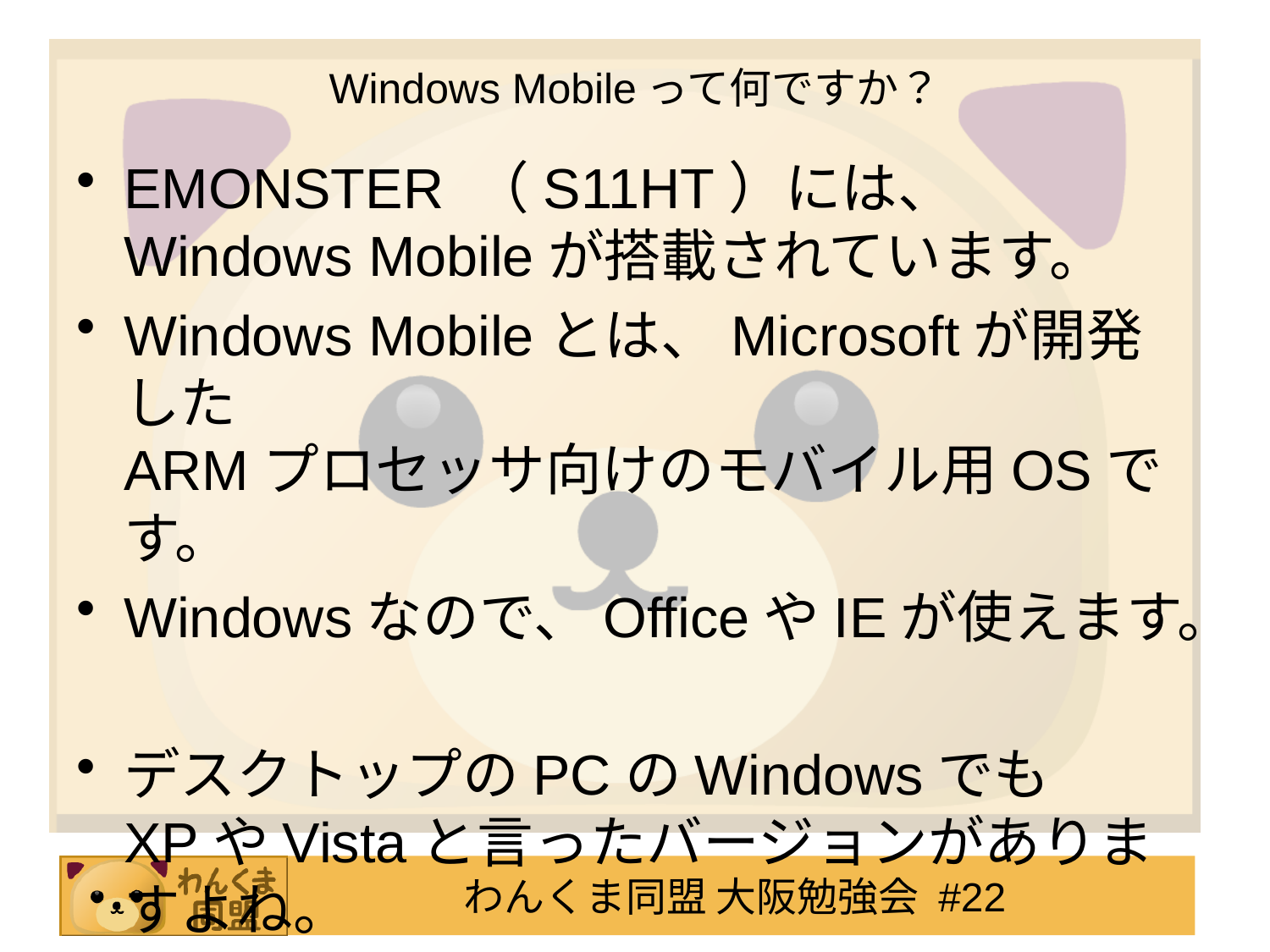

# Windows Mobileって何ですか？
EMONSTER （S11HT）には、
Windows Mobileが搭載されています。
Windows Mobileとは、Microsoftが開発した
ARMプロセッサ向けのモバイル用OSです。
Windowsなので、OfficeやIEが使えます。

デスクトップのPCのWindowsでも
XPやVistaと言ったバージョンがありますよね。